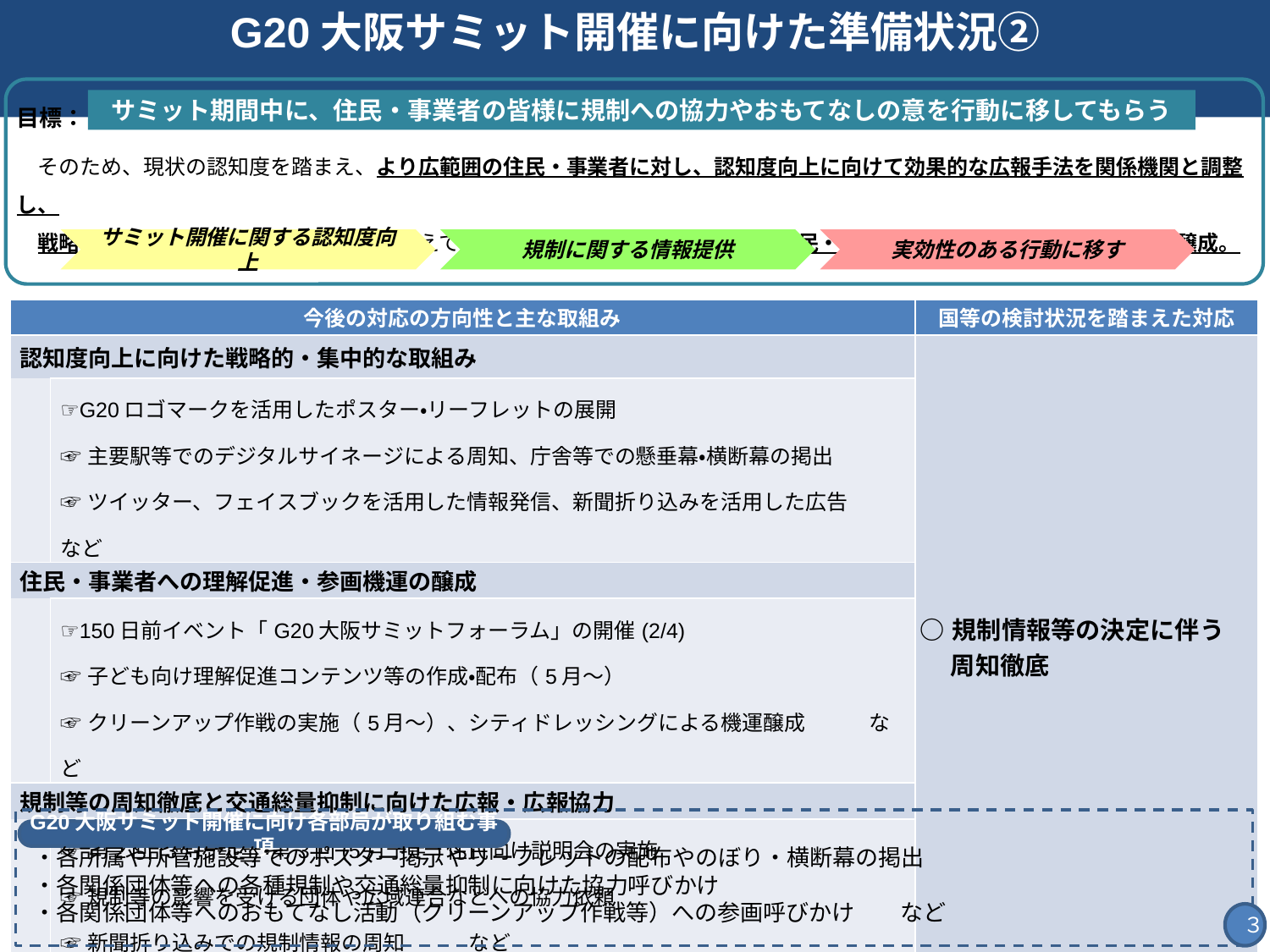

# G20大阪サミット開催に向けた準備状況②
目標：ミッションの整理・役割分担の明確化

　そのため、現状の認知度を踏まえ、より広範囲の住民・事業者に対し、認知度向上に向けて効果的な広報手法を関係機関と調整し、
　戦略的・集中的な取り組みを強化。くわえて、交通総量抑制・交通規制に係る住民・事業者の理解や、おもてなし機運を醸成。
サミット期間中に、住民・事業者の皆様に規制への協力やおもてなしの意を行動に移してもらう
サミット開催に関する認知度向上
実効性のある行動に移す
規制に関する情報提供
| 今後の対応の方向性と主な取組み |  | 国等の検討状況を踏まえた対応 |
| --- | --- | --- |
| 認知度向上に向けた戦略的・集中的な取組み |  | ○規制情報等の決定に伴う 　 周知徹底 |
|  | ☞G20ロゴマークを活用したポスター・リーフレットの展開 ☞主要駅等でのデジタルサイネージによる周知、庁舎等での懸垂幕・横断幕の掲出 ☞ツイッター、フェイスブックを活用した情報発信、新聞折り込みを活用した広告　　　など |  |
| 住民・事業者への理解促進・参画機運の醸成 |  |  |
|  | ☞150日前イベント「G20大阪サミットフォーラム」の開催(2/4) ☞子ども向け理解促進コンテンツ等の作成・配布（5月～） ☞クリーンアップ作戦の実施（5月～）、シティドレッシングによる機運醸成　　　など |  |
| 規制等の周知徹底と交通総量抑制に向けた広報・広報協力 |  |  |
|  | ☞第2回(3月予定)・第3回(5月予定)住民向け説明会の実施 ☞規制等の影響を受ける団体や広域連合などへの協力依頼 ☞新聞折り込みでの規制情報の周知　　　など |  |

G20大阪サミット開催に向け各部局が取り組む事項
・各所属や所管施設等でのポスター掲示やリーフレットの配布やのぼり・横断幕の掲出
・各関係団体等への各種規制や交通総量抑制に向けた協力呼びかけ
・各関係団体等へのおもてなし活動（クリーンアップ作戦等）への参画呼びかけ　　など
３